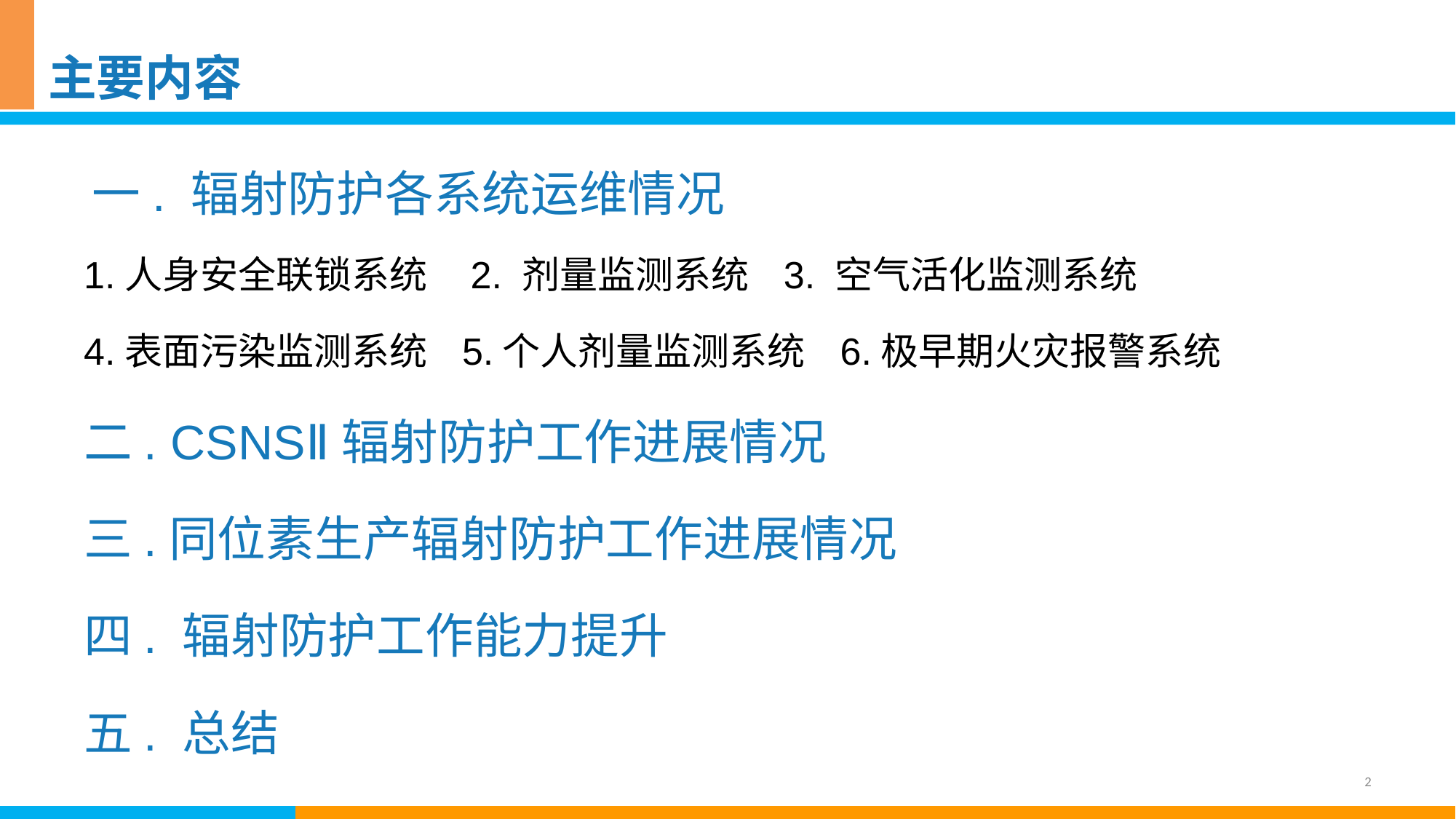

# 主要内容
   一. 辐射防护各系统运维情况
1.人身安全联锁系统    2. 剂量监测系统   3. 空气活化监测系统
4.表面污染监测系统   5.个人剂量监测系统   6.极早期火灾报警系统
二. CSNSⅡ辐射防护工作进展情况
三.同位素生产辐射防护工作进展情况
四. 辐射防护工作能力提升
五. 总结
2